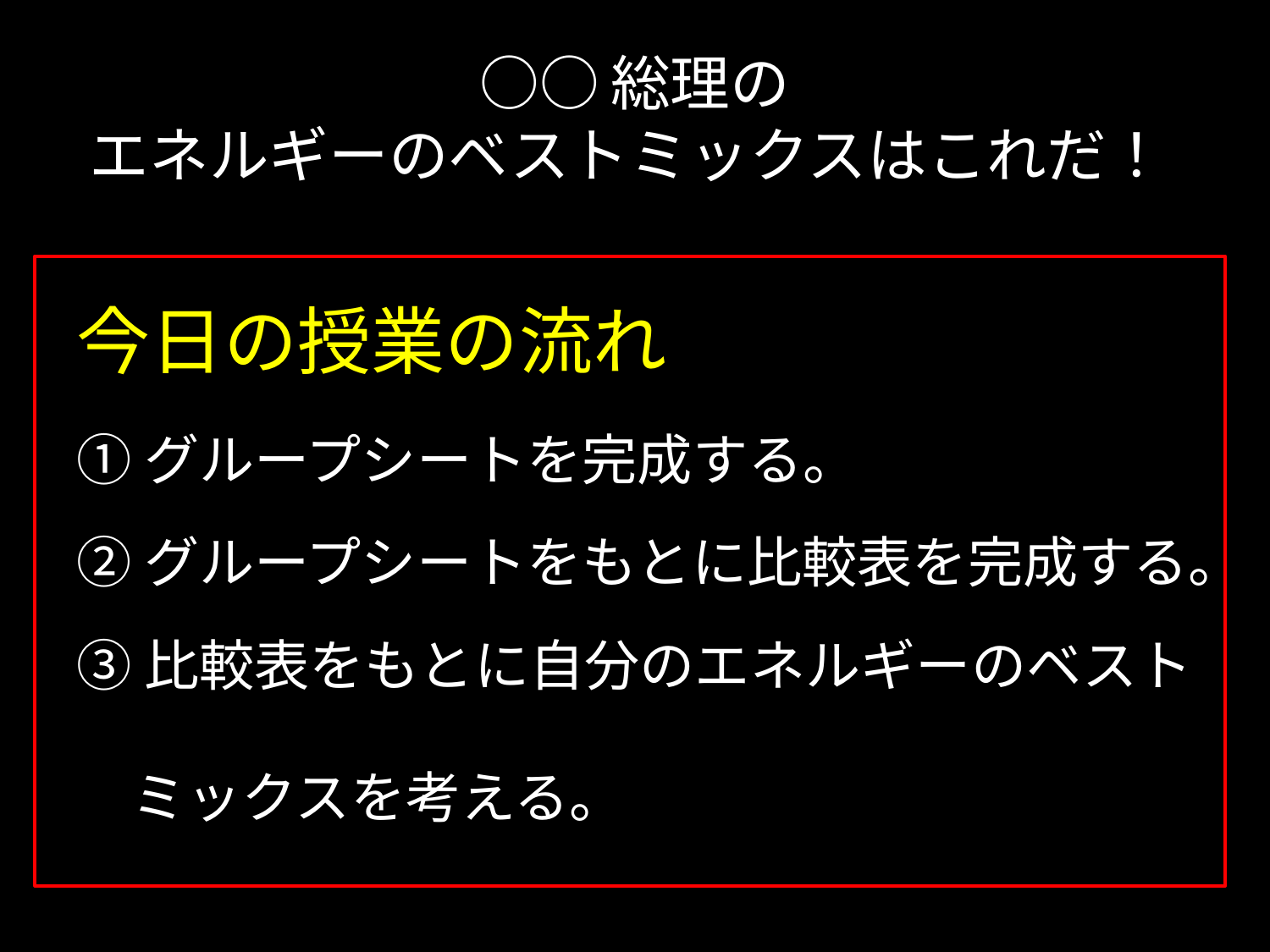

# ○○総理の エネルギーのベストミックスはこれだ！

今日の授業の流れ

①グループシートを完成する。

②グループシートをもとに比較表を完成する。

③比較表をもとに自分のエネルギーのベスト
　ミックスを考える。